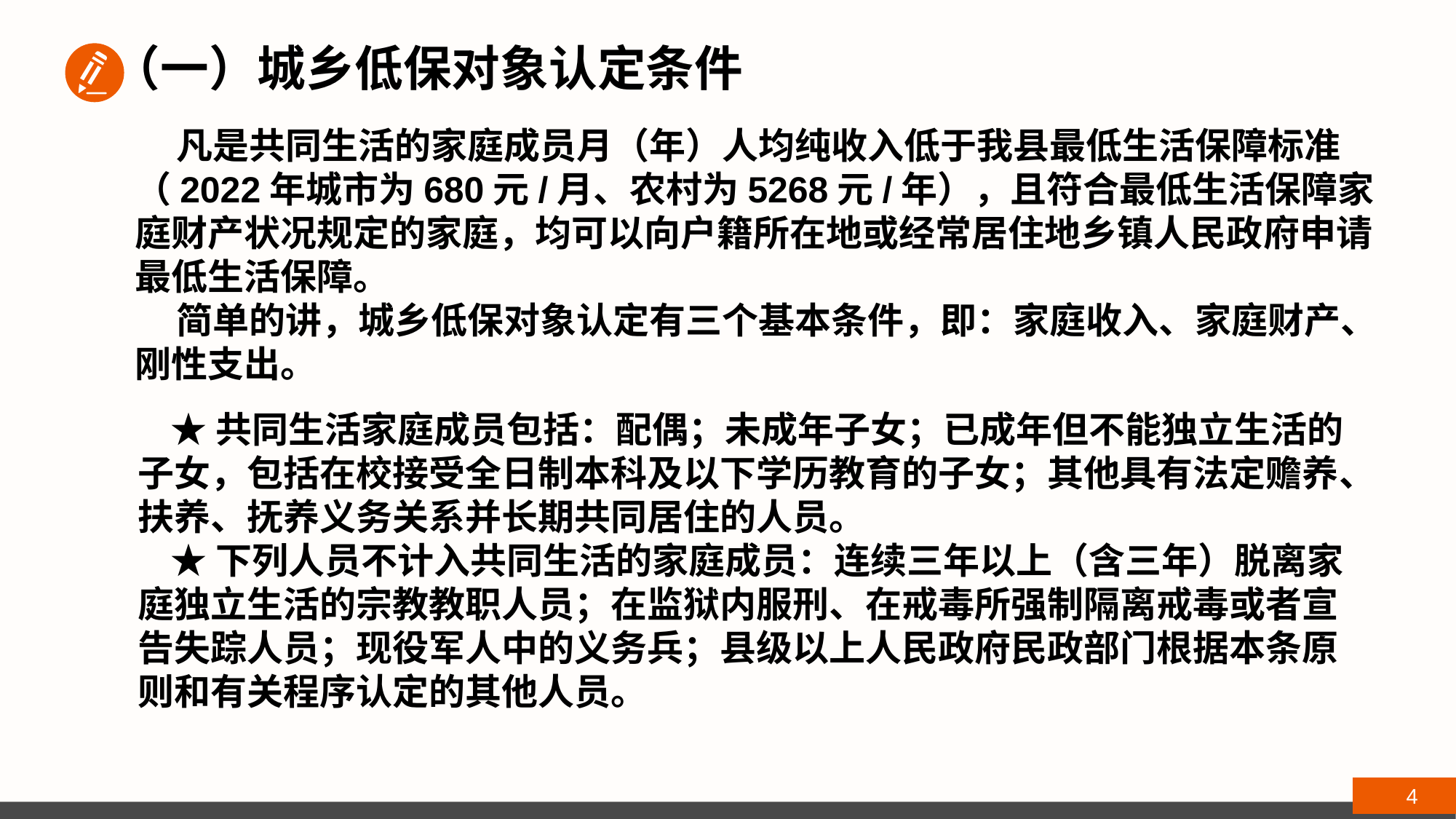

（一）城乡低保对象认定条件

    凡是共同生活的家庭成员月（年）人均纯收入低于我县最低生活保障标准（2022年城市为680元/月、农村为5268元/年），且符合最低生活保障家庭财产状况规定的家庭，均可以向户籍所在地或经常居住地乡镇人民政府申请最低生活保障。
    简单的讲，城乡低保对象认定有三个基本条件，即：家庭收入、家庭财产、刚性支出。

    ★共同生活家庭成员包括：配偶；未成年子女；已成年但不能独立生活的子女，包括在校接受全日制本科及以下学历教育的子女；其他具有法定赡养、扶养、抚养义务关系并长期共同居住的人员。
    ★下列人员不计入共同生活的家庭成员：连续三年以上（含三年）脱离家庭独立生活的宗教教职人员；在监狱内服刑、在戒毒所强制隔离戒毒或者宣告失踪人员；现役军人中的义务兵；县级以上人民政府民政部门根据本条原则和有关程序认定的其他人员。